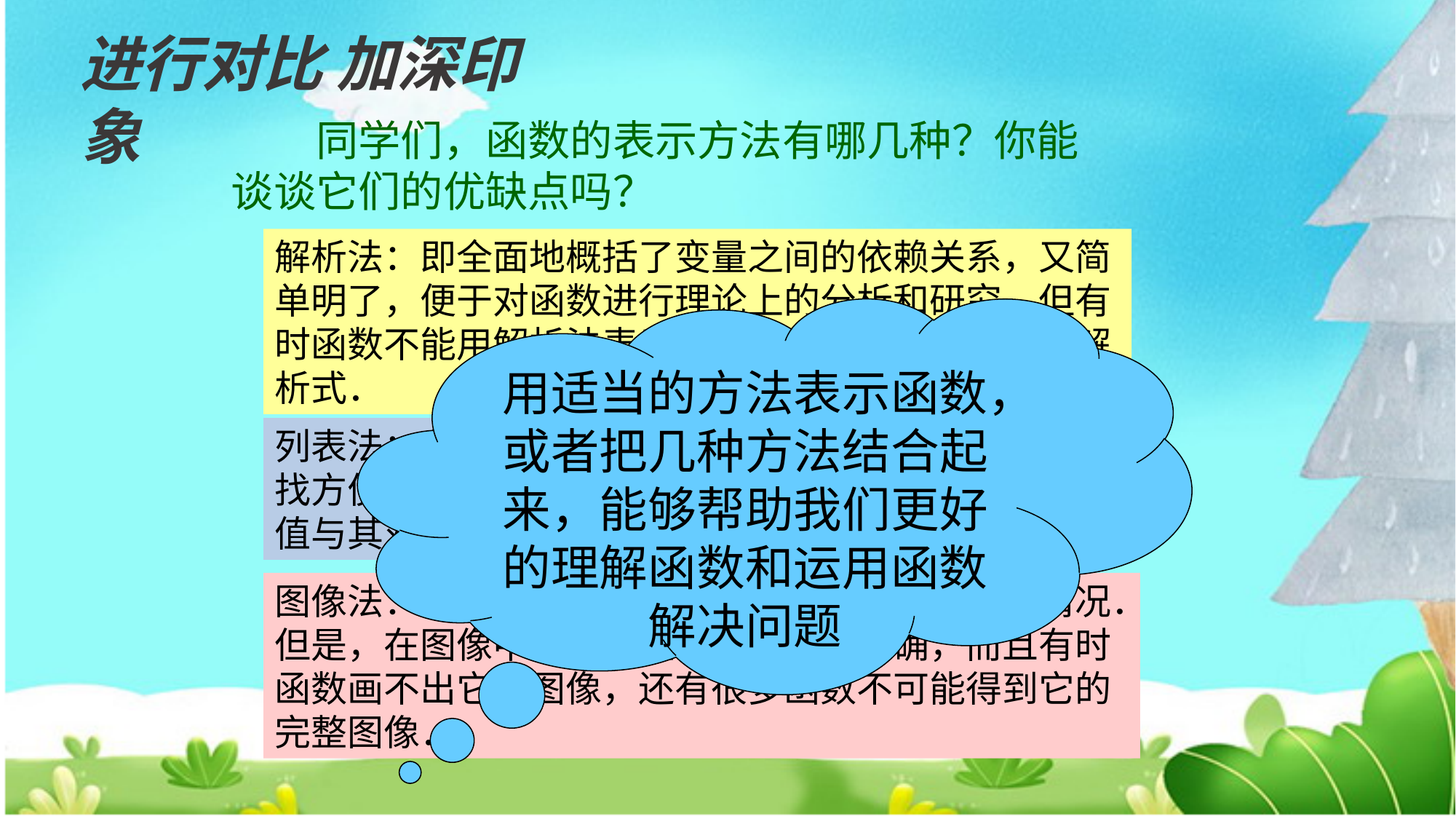

进行对比 加深印象
　　同学们，函数的表示方法有哪几种？你能谈谈它们的优缺点吗？
解析法：即全面地概括了变量之间的依赖关系，又简单明了，便于对函数进行理论上的分析和研究．但有时函数不能用解析法表示，或很难找到这个函数的解析式．
用适当的方法表示函数，或者把几种方法结合起来，能够帮助我们更好的理解函数和运用函数解决问题
列表法：自变量的值与其对应的函数值一目了然，查找方便．但有很多函数，往往不可能把自变量的所有值与其对应的函数值都列在表中．
图像法：非常直观，可以清楚地看出函数的变化情况．但是，在图像中找对应值时往往不够准确，而且有时函数画不出它的图像，还有很多函数不可能得到它的完整图像．